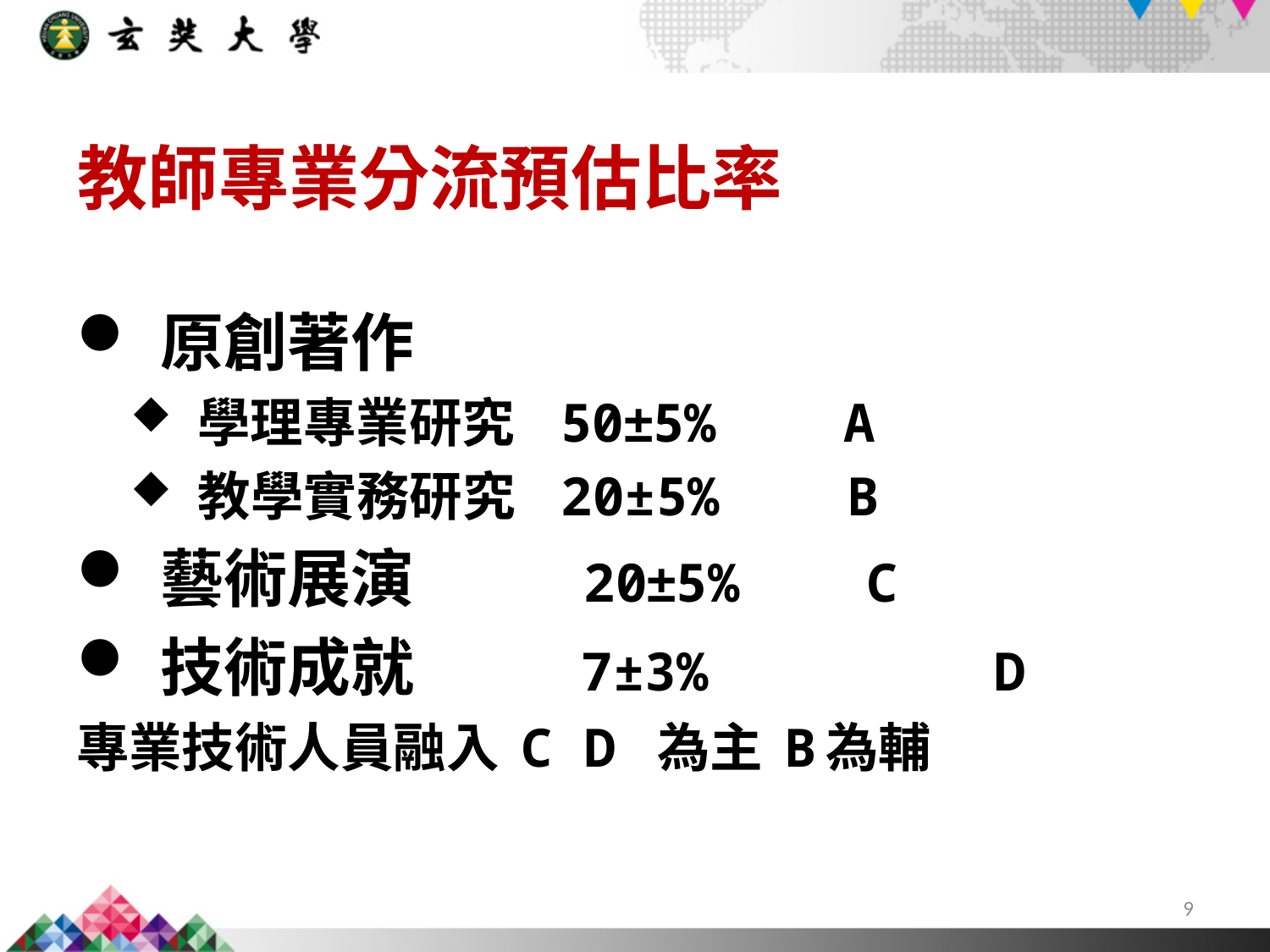

教師專業分流預估比率
原創著作
學理專業研究   50±5%    A
教學實務研究   20±5%    B
藝術展演           20±5%    C
技術成就           7±3%         D
專業技術人員融入 C D 為主 B為輔
9